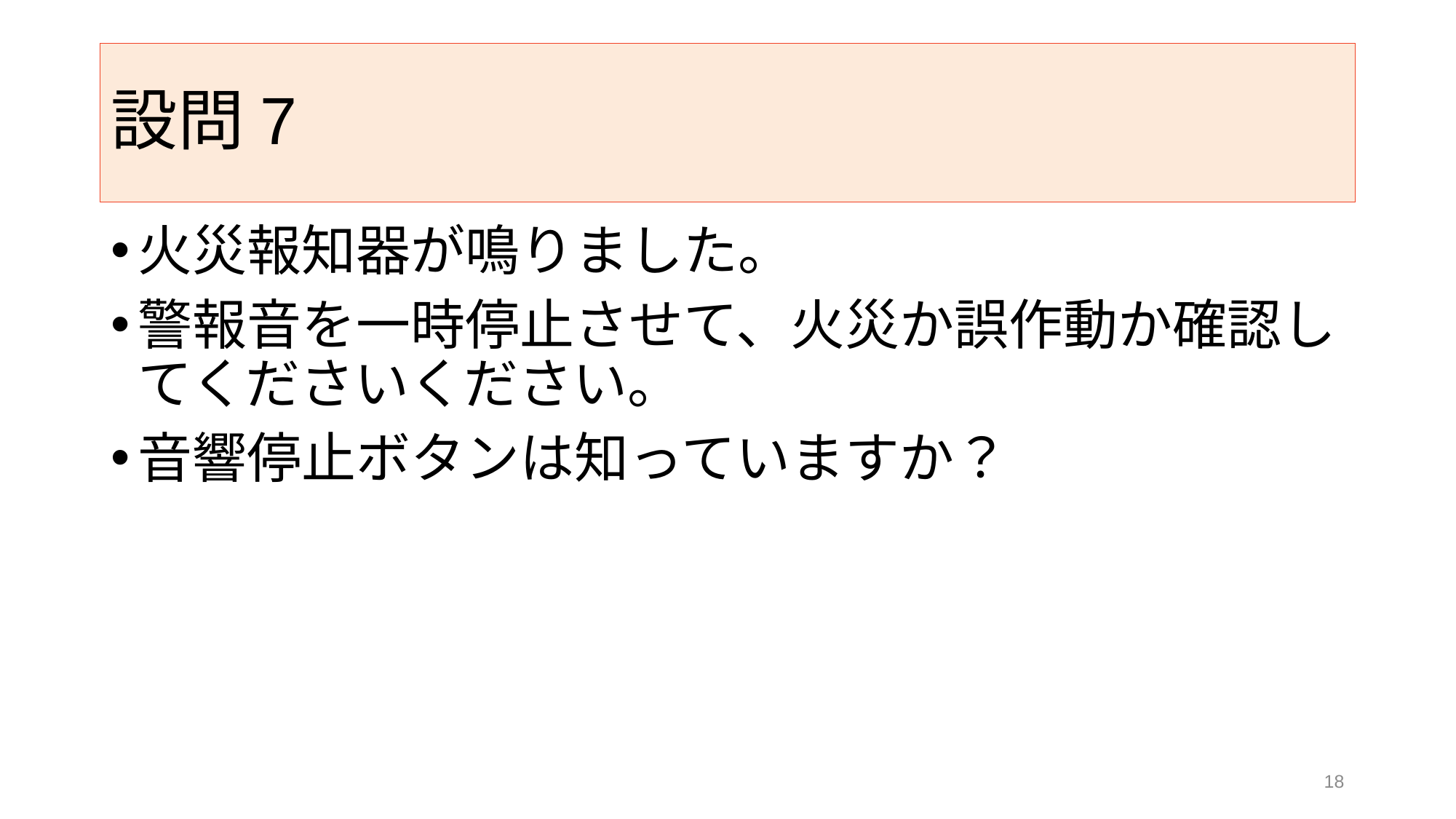

# 設問7
火災報知器が鳴りました。
警報音を一時停止させて、火災か誤作動か確認してくださいください。
音響停止ボタンは知っていますか？
18